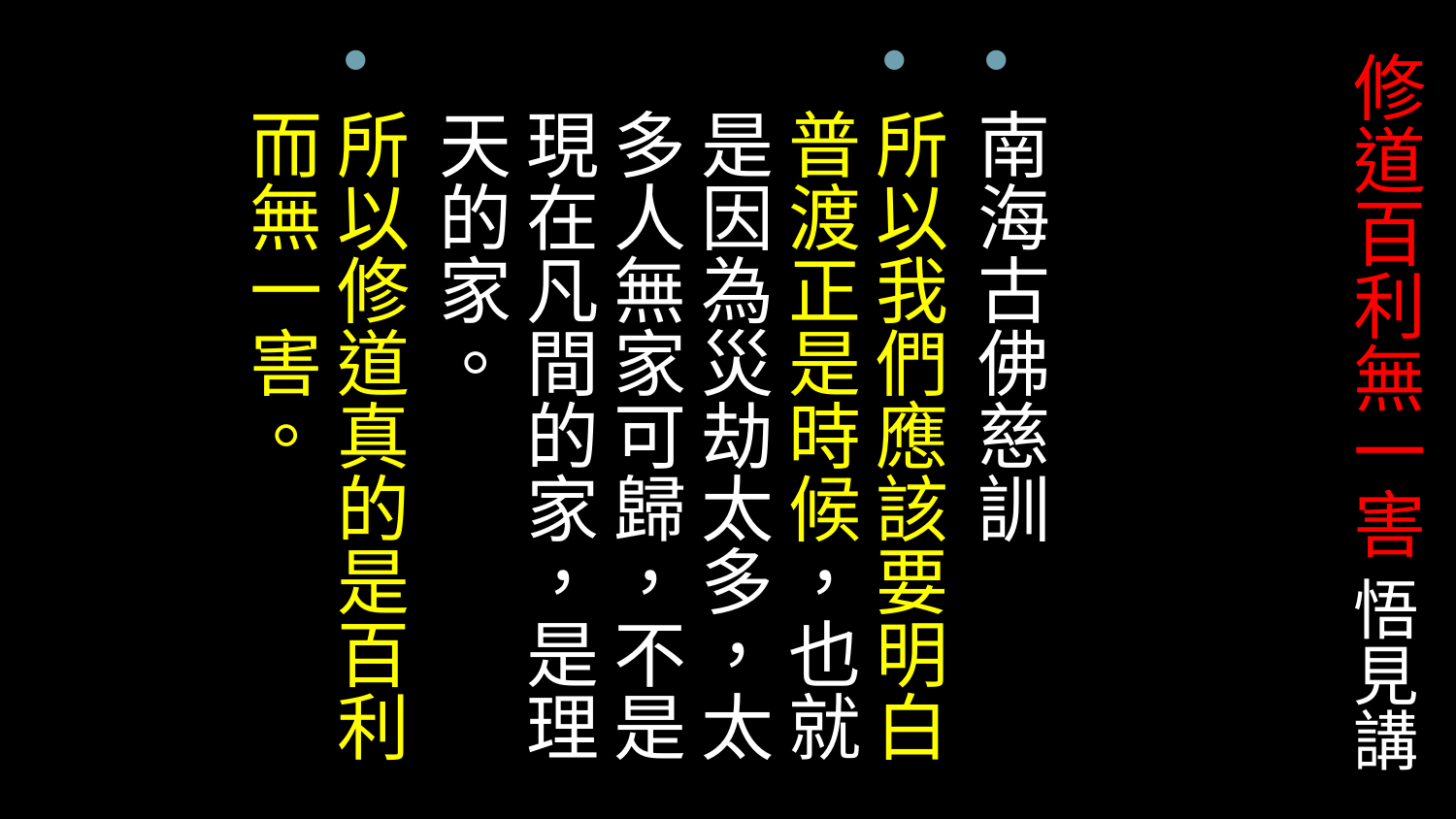

# 修道百利無一害 悟見講
南海古佛慈訓
所以我們應該要明白普渡正是時候，也就是因為災劫太多，太多人無家可歸，不是現在凡間的家，是理天的家。
所以修道真的是百利而無一害。